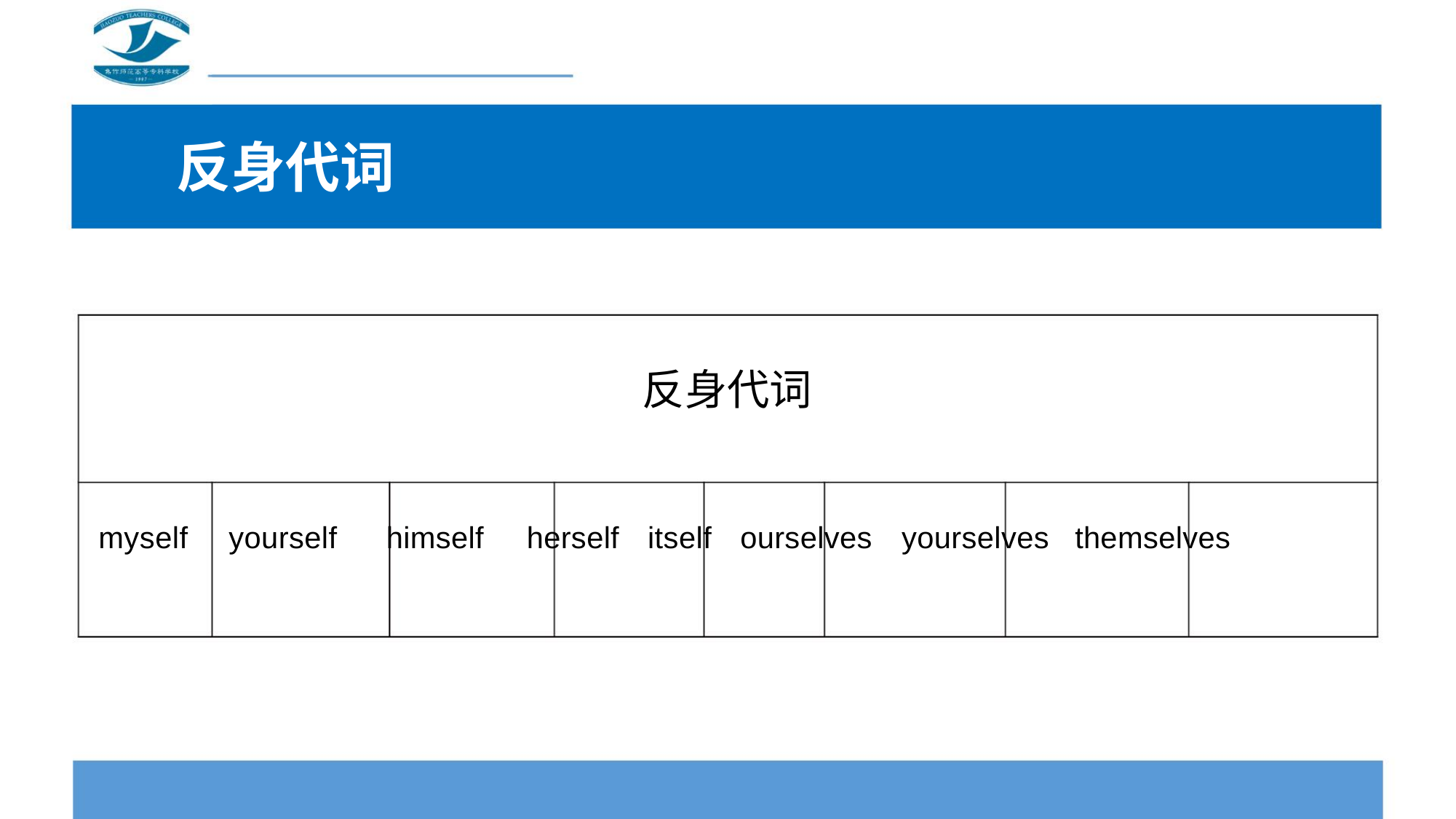

反身代词
反身代词
myself yourself himself herself itself ourselves yourselves themselves